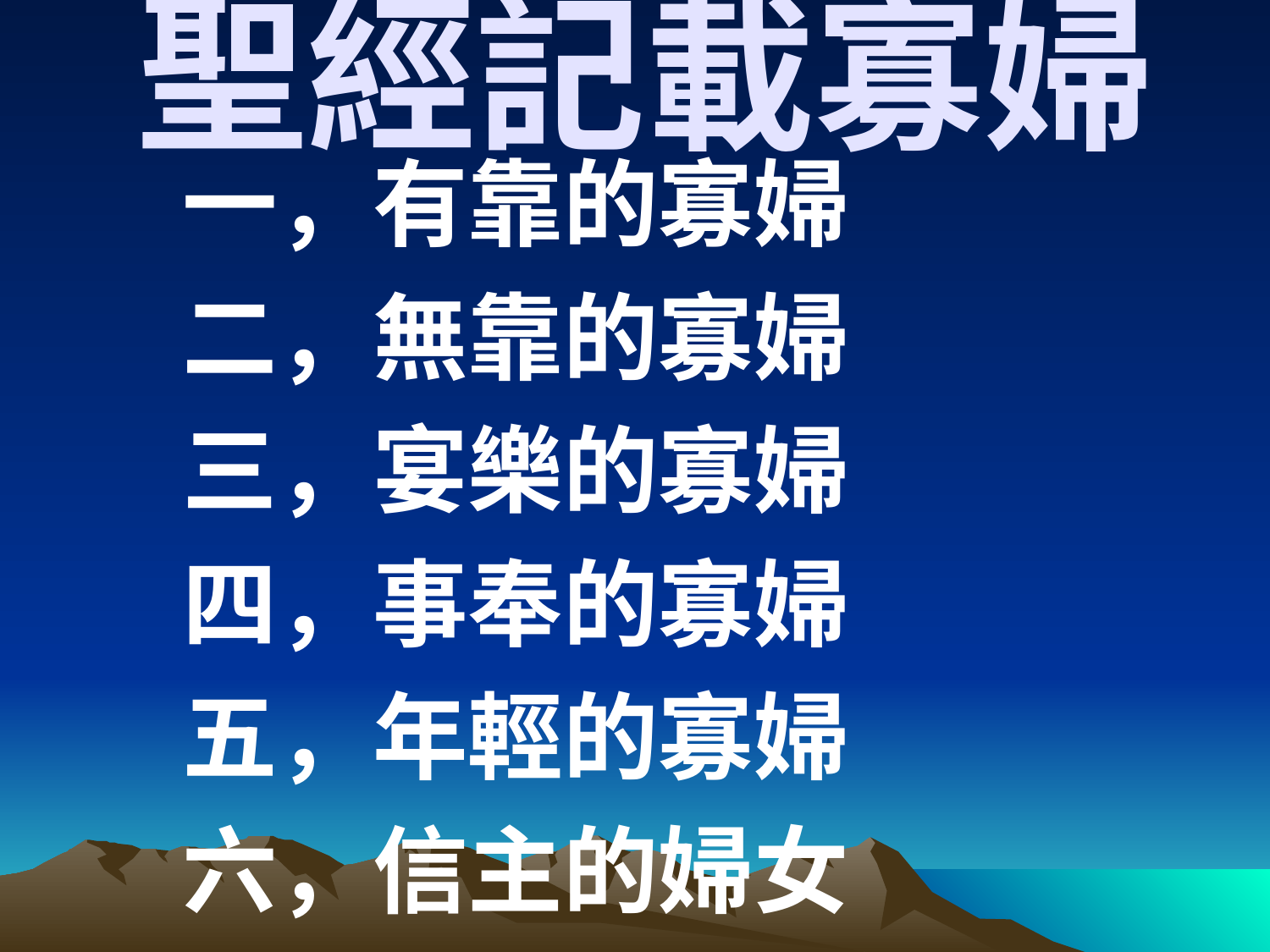

# 聖經記載寡婦
一，有靠的寡婦
二，無靠的寡婦
三，宴樂的寡婦
四，事奉的寡婦
五，年輕的寡婦
六，信主的婦女